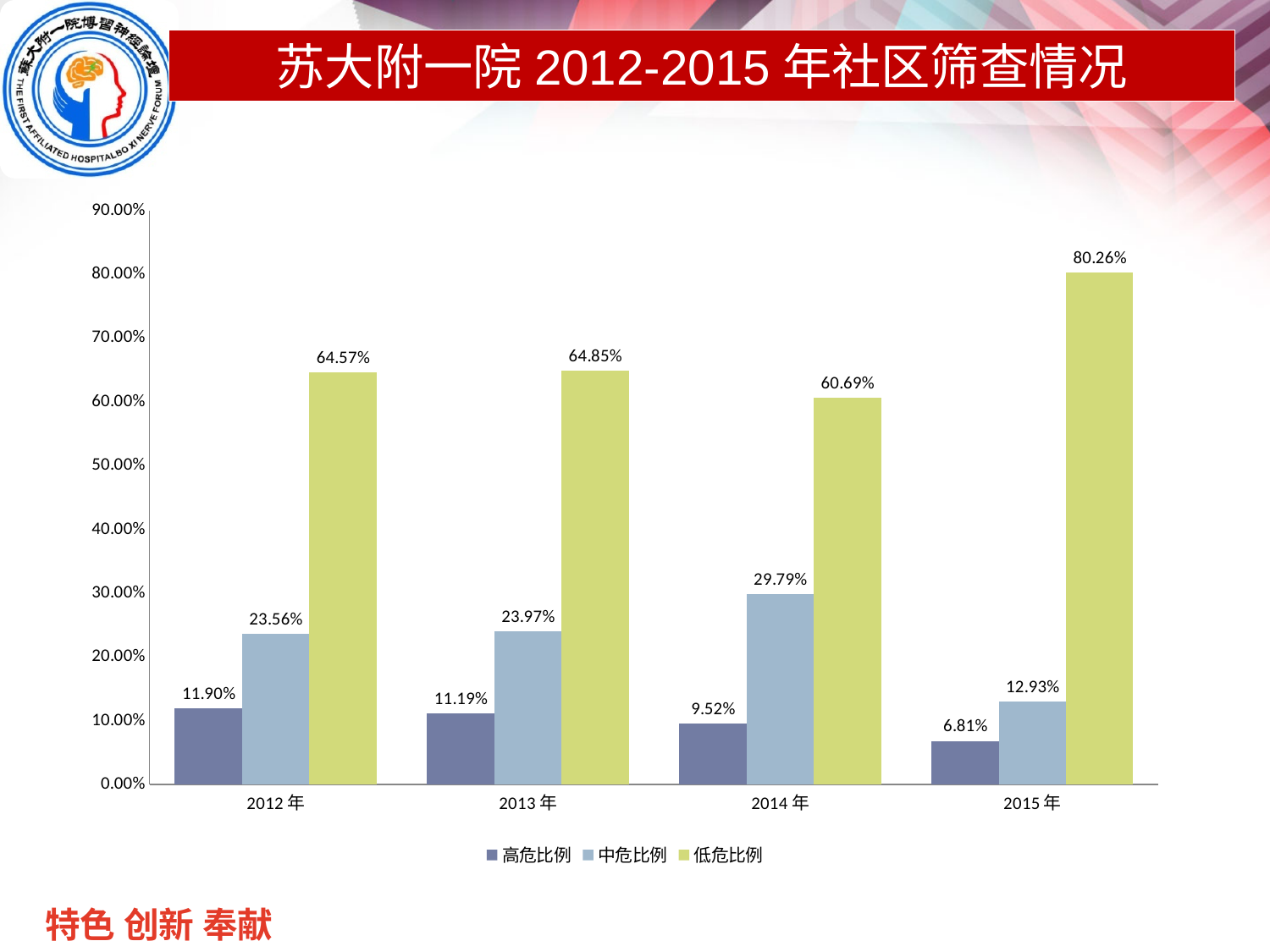

苏大附一院2012-2015年社区筛查情况

### Chart

| Category | 高危比例 | 中危比例 | 低危比例 |
|---|---|---|---|
| 2012年 | 0.119 | 0.2356 | 0.645700000000001 |
| 2013年 | 0.1119 | 0.2397 | 0.6485 |
| 2014年 | 0.0952 | 0.2979 | 0.6069 |
| 2015年 | 0.0681 | 0.1293 | 0.8026 |